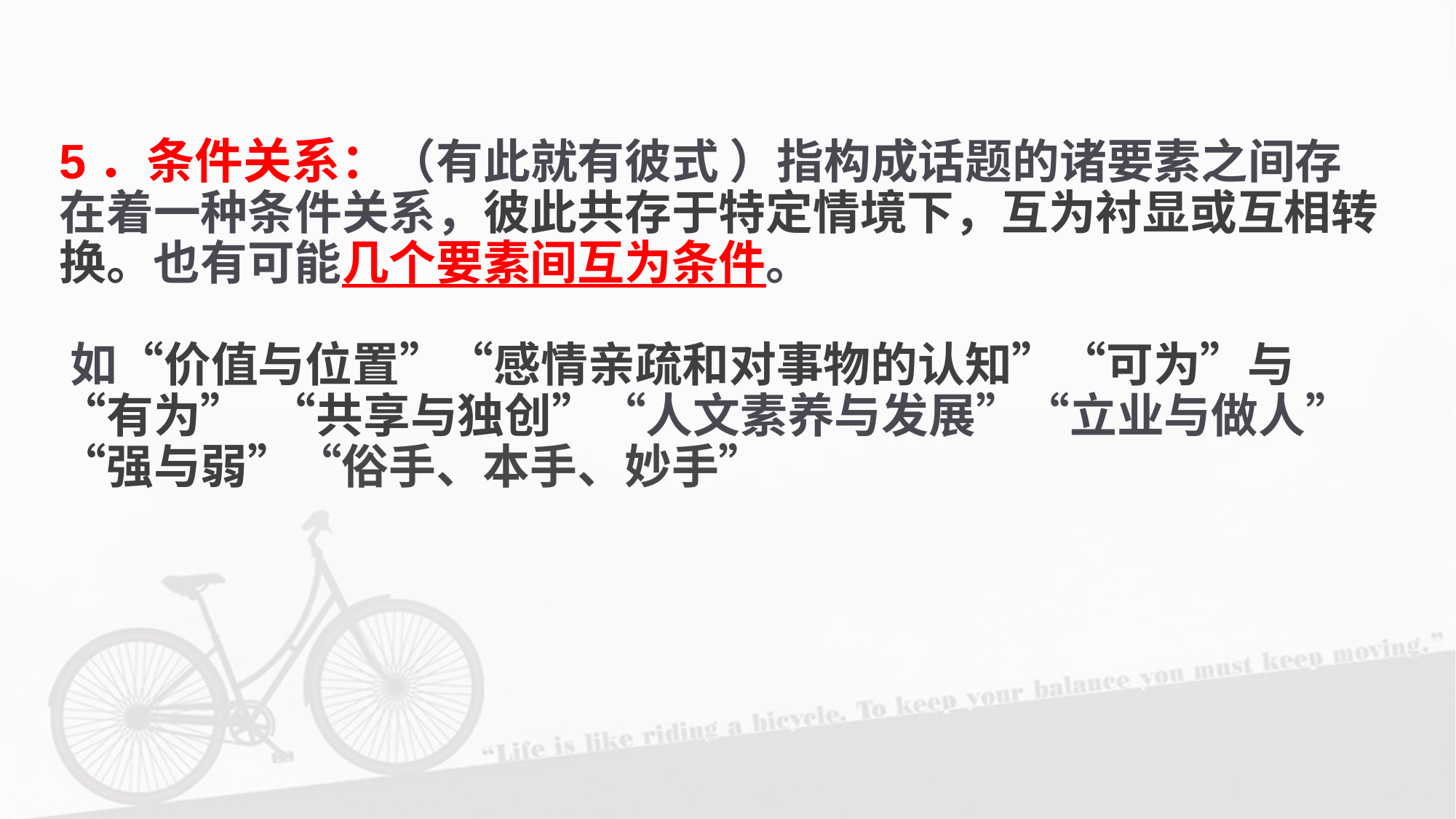

# 5．条件关系：（有此就有彼式 ）指构成话题的诸要素之间存在着一种条件关系，彼此共存于特定情境下，互为衬显或互相转换。也有可能几个要素间互为条件。 如“价值与位置”“感情亲疏和对事物的认知”“可为”与“有为”  “共享与独创”“人文素养与发展”“立业与做人”“强与弱”“俗手、本手、妙手”